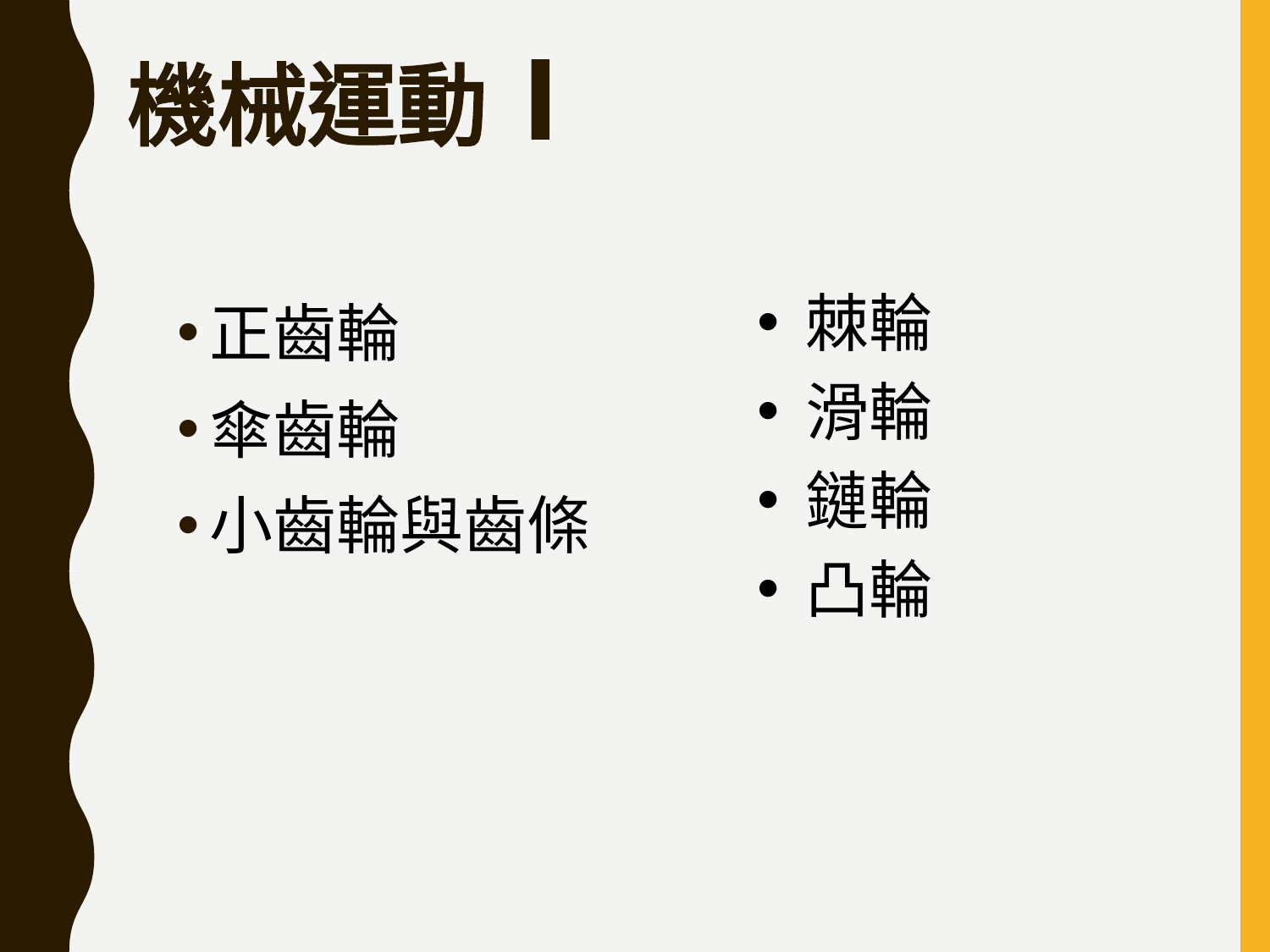

# 機械運動 I

棘輪
滑輪
鏈輪
凸輪

正齒輪
傘齒輪
小齒輪與齒條